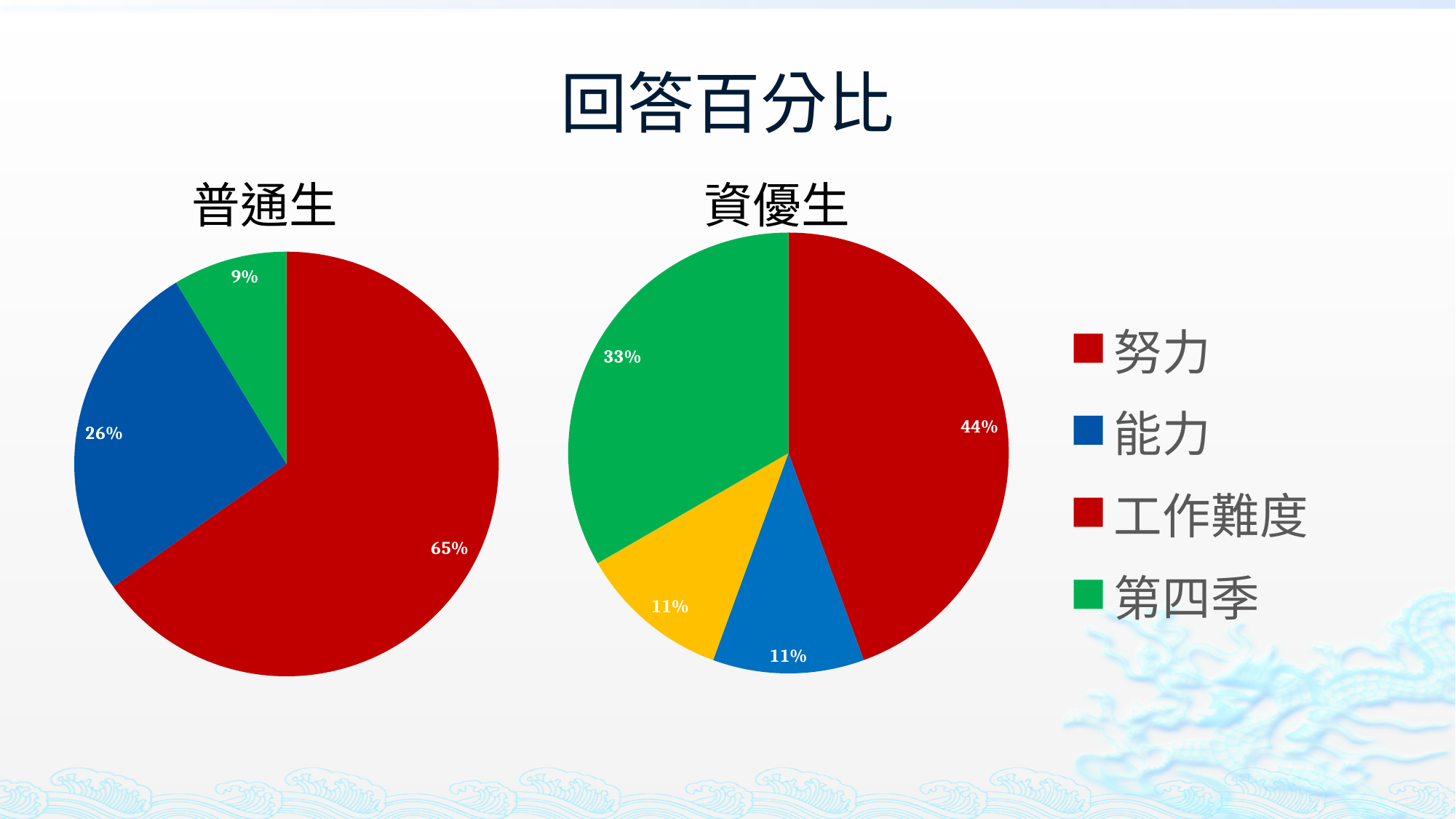

# 回答百分比
資優生

### Chart

| Category | 銷售 |
|---|---|
| 努力 | 65.2 |
| 能力 | 26.1 |
| 工作難度 | 0.0 |
| 第四季 | 8.7 |
普通生

### Chart

| Category | 銷售 |
|---|---|
| 努力 | 44.4 |
| 能力 | 11.1 |
| 工作難度 | 11.1 |
| 運氣 | 33.3 |